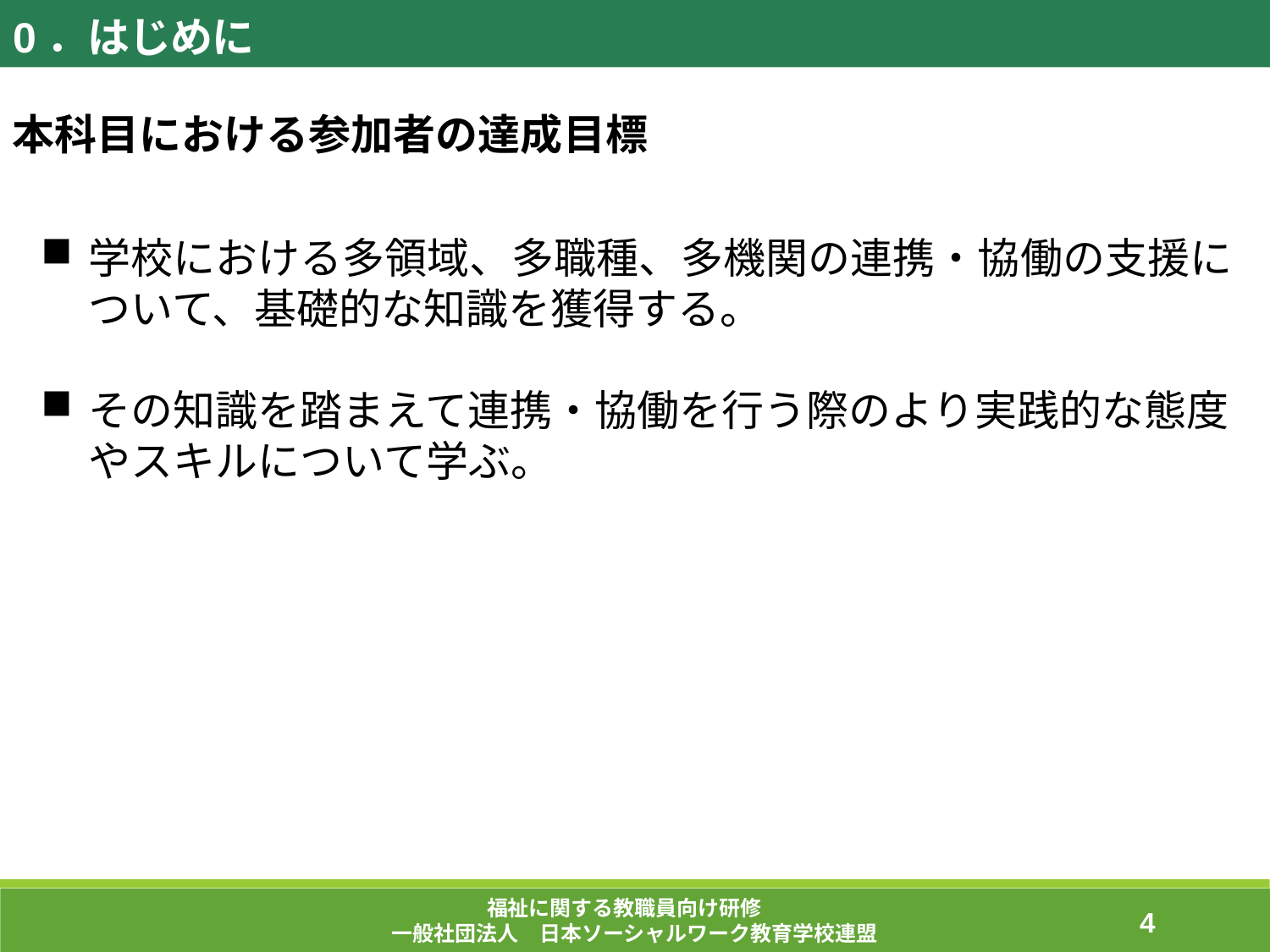

0．はじめに
本科目における参加者の達成目標
学校における多領域、多職種、多機関の連携・協働の支援について、基礎的な知識を獲得する。

その知識を踏まえて連携・協働を行う際のより実践的な態度やスキルについて学ぶ。
福祉に関する教職員向け研修
一般社団法人　日本ソーシャルワーク教育学校連盟
4